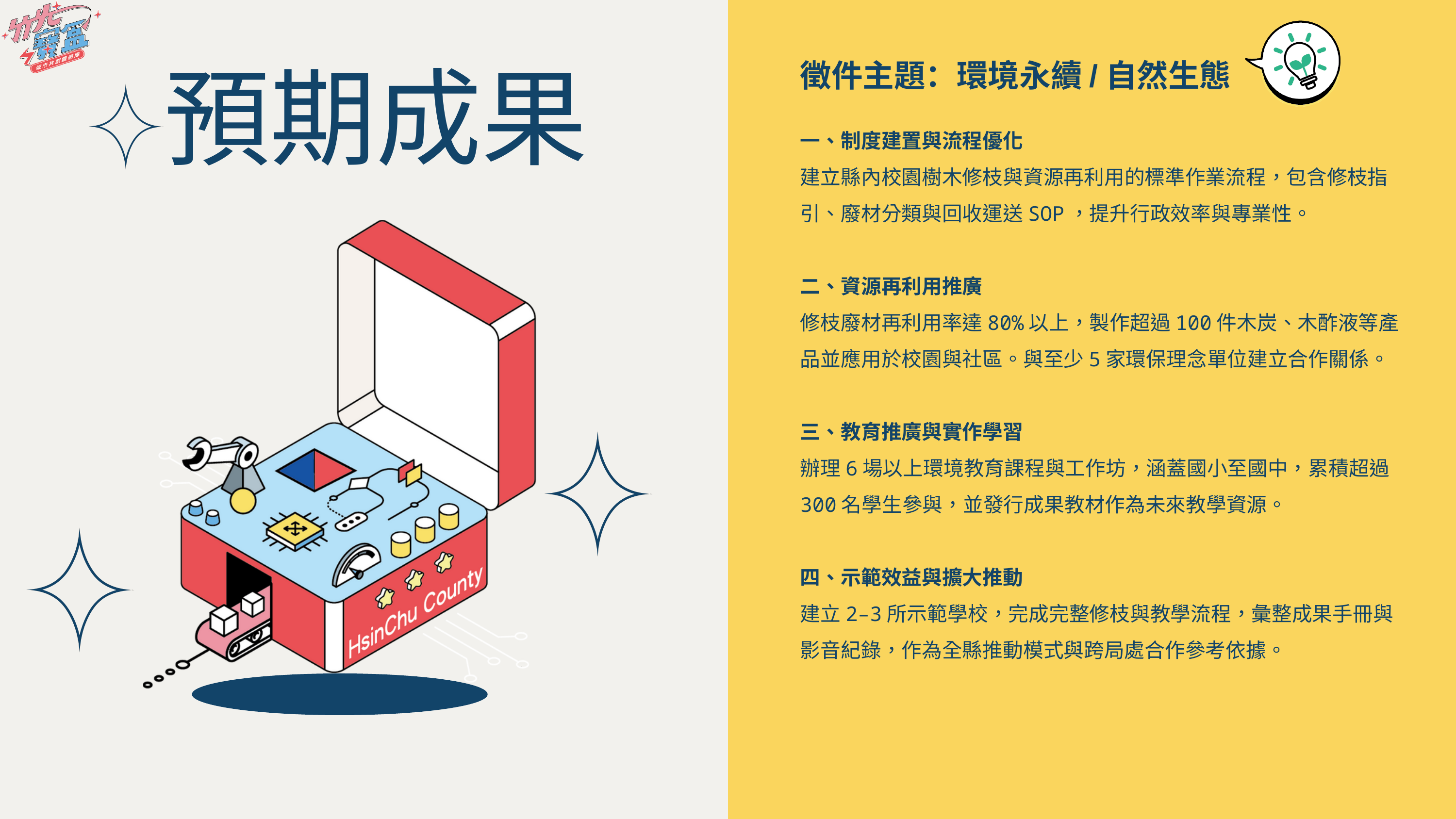

徵件主題：環境永續/自然生態
預期成果

一、制度建置與流程優化
建立縣內校園樹木修枝與資源再利用的標準作業流程，包含修枝指引、廢材分類與回收運送SOP，提升行政效率與專業性。

二、資源再利用推廣
修枝廢材再利用率達80%以上，製作超過100件木炭、木酢液等產品並應用於校園與社區。與至少5家環保理念單位建立合作關係。

三、教育推廣與實作學習
辦理6場以上環境教育課程與工作坊，涵蓋國小至國中，累積超過300名學生參與，並發行成果教材作為未來教學資源。

四、示範效益與擴大推動
建立2–3所示範學校，完成完整修枝與教學流程，彙整成果手冊與影音紀錄，作為全縣推動模式與跨局處合作參考依據。